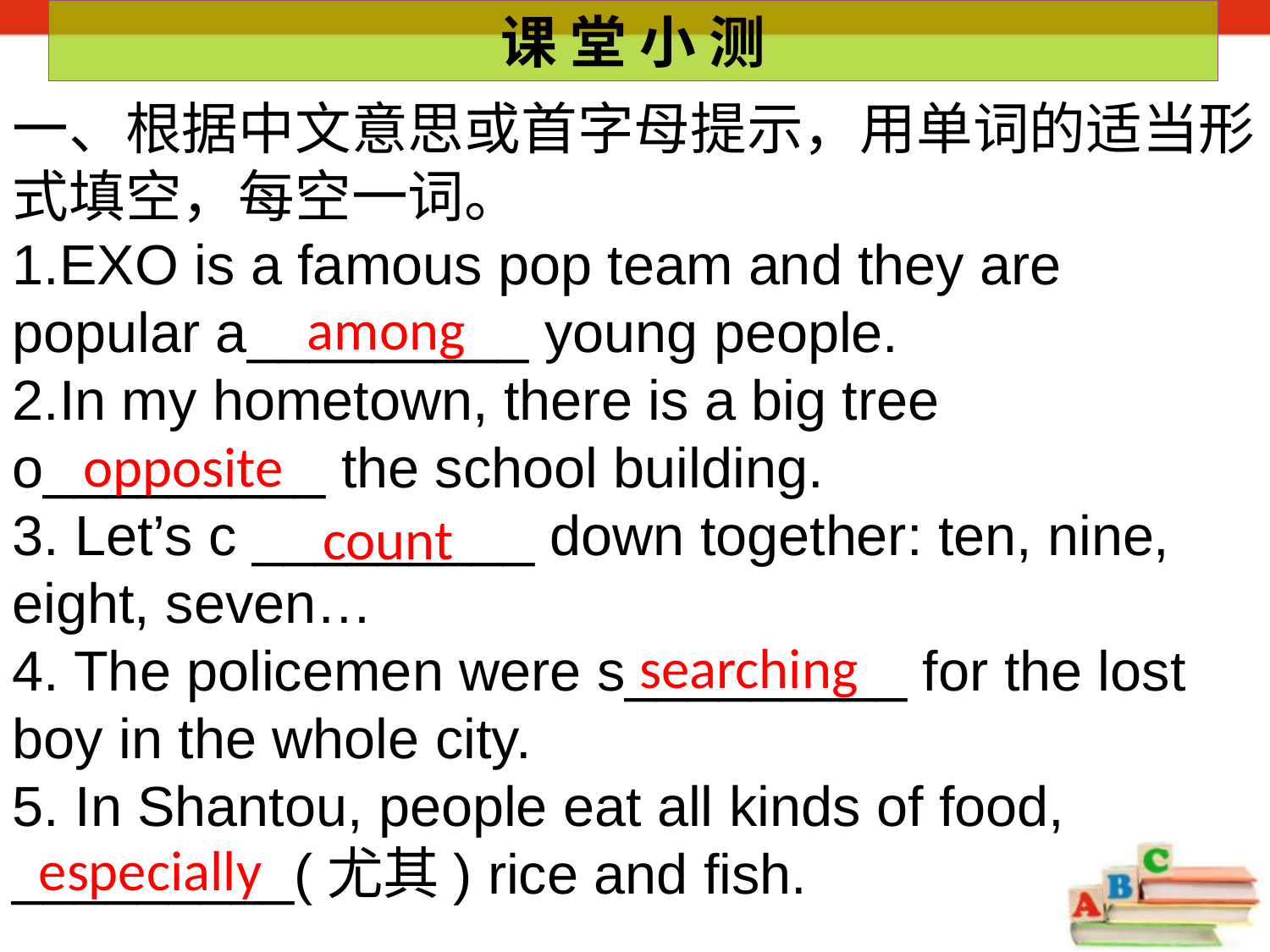

课 堂 小 测
一、根据中文意思或首字母提示，用单词的适当形式填空，每空一词。
1.EXO is a famous pop team and they are popular a_________ young people.
2.In my hometown, there is a big tree o_________ the school building.
3. Let’s c _________ down together: ten, nine, eight, seven…
4. The policemen were s_________ for the lost boy in the whole city.
5. In Shantou, people eat all kinds of food, _________(尤其) rice and fish.
among
opposite
count
searching
especially